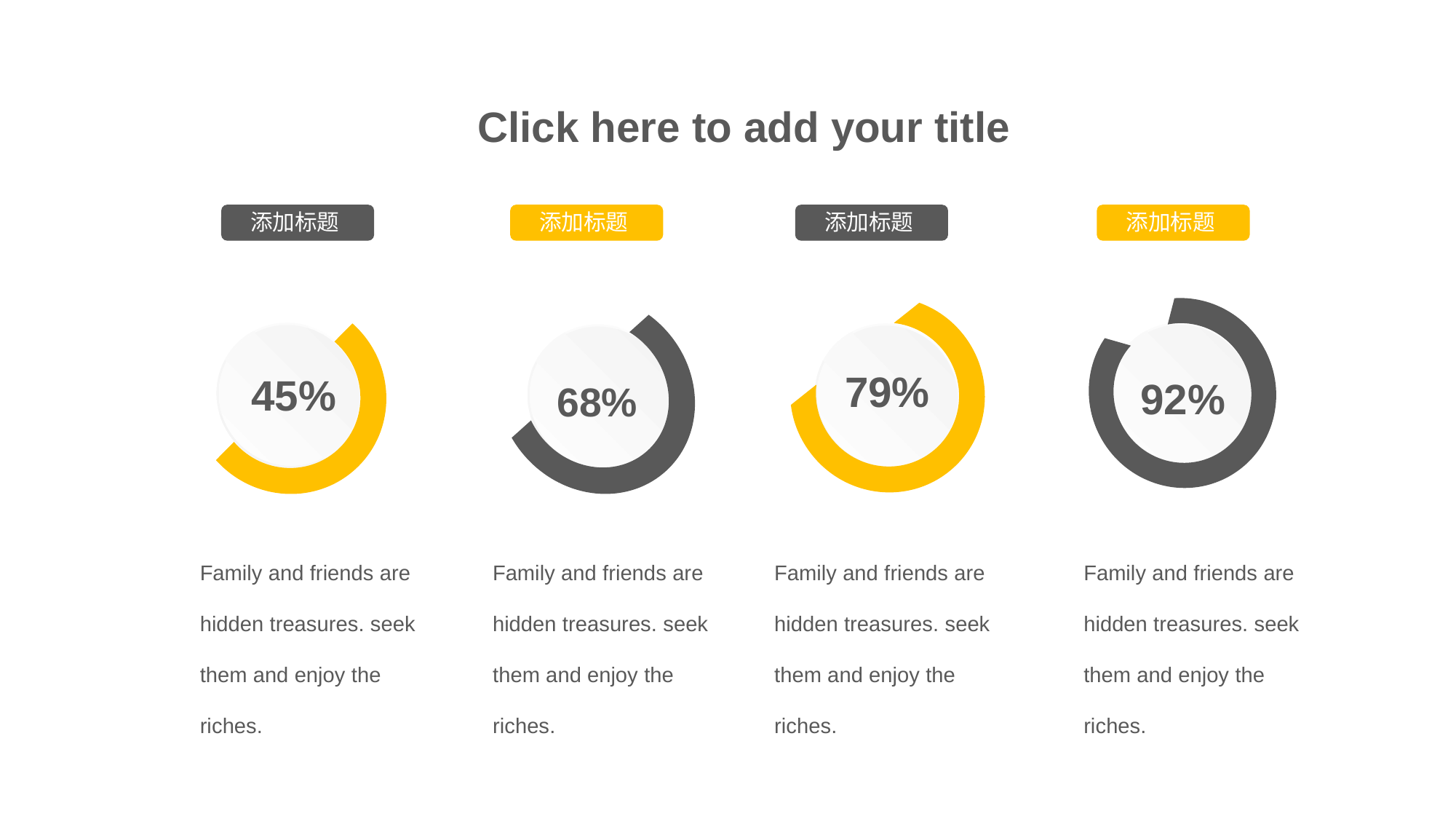

Click here to add your title
添加标题

添加标题

添加标题

添加标题

92%

45%

79%

68%

Family and friends are hidden treasures. seek them and enjoy the riches.
Family and friends are hidden treasures. seek them and enjoy the riches.
Family and friends are hidden treasures. seek them and enjoy the riches.
Family and friends are hidden treasures. seek them and enjoy the riches.